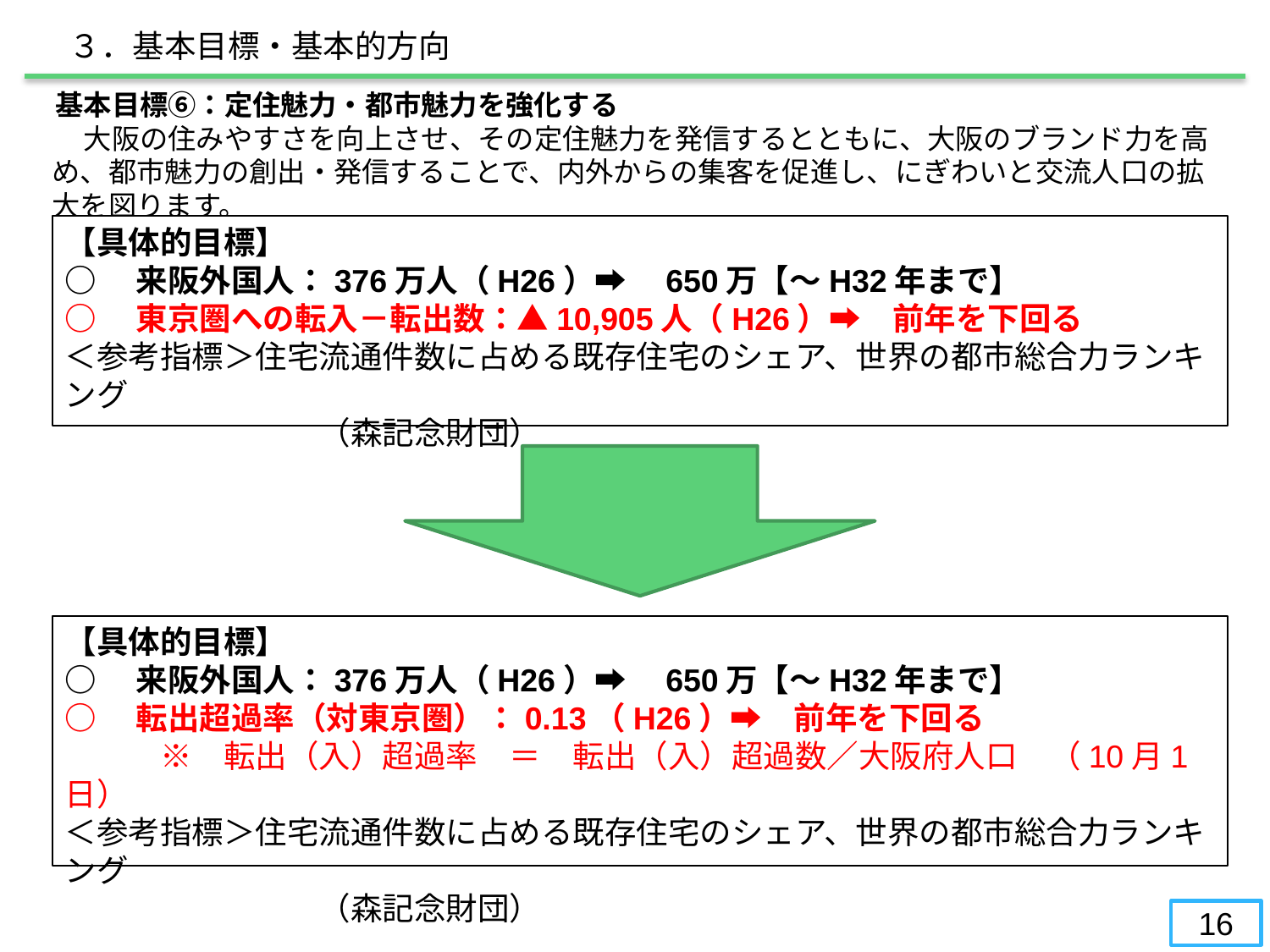

３．基本目標・基本的方向
　基本目標⑥：定住魅力・都市魅力を強化する
　　大阪の住みやすさを向上させ、その定住魅力を発信するとともに、大阪のブランド力を高め、都市魅力の創出・発信することで、内外からの集客を促進し、にぎわいと交流人口の拡大を図ります。
【具体的目標】
○　来阪外国人：376万人（H26）➡　650万【～H32年まで】
○　東京圏への転入－転出数：▲10,905人（H26）➡　前年を下回る
＜参考指標＞住宅流通件数に占める既存住宅のシェア、世界の都市総合力ランキング
　　　　　　　　（森記念財団）

【具体的目標】
○　来阪外国人：376万人（H26）➡　650万【～H32年まで】
○　転出超過率（対東京圏）：0.13（H26）➡　前年を下回る
　　　※　転出（入）超過率　＝　転出（入）超過数／大阪府人口　（10月1日）
＜参考指標＞住宅流通件数に占める既存住宅のシェア、世界の都市総合力ランキング
　　　　　　　　（森記念財団）
16